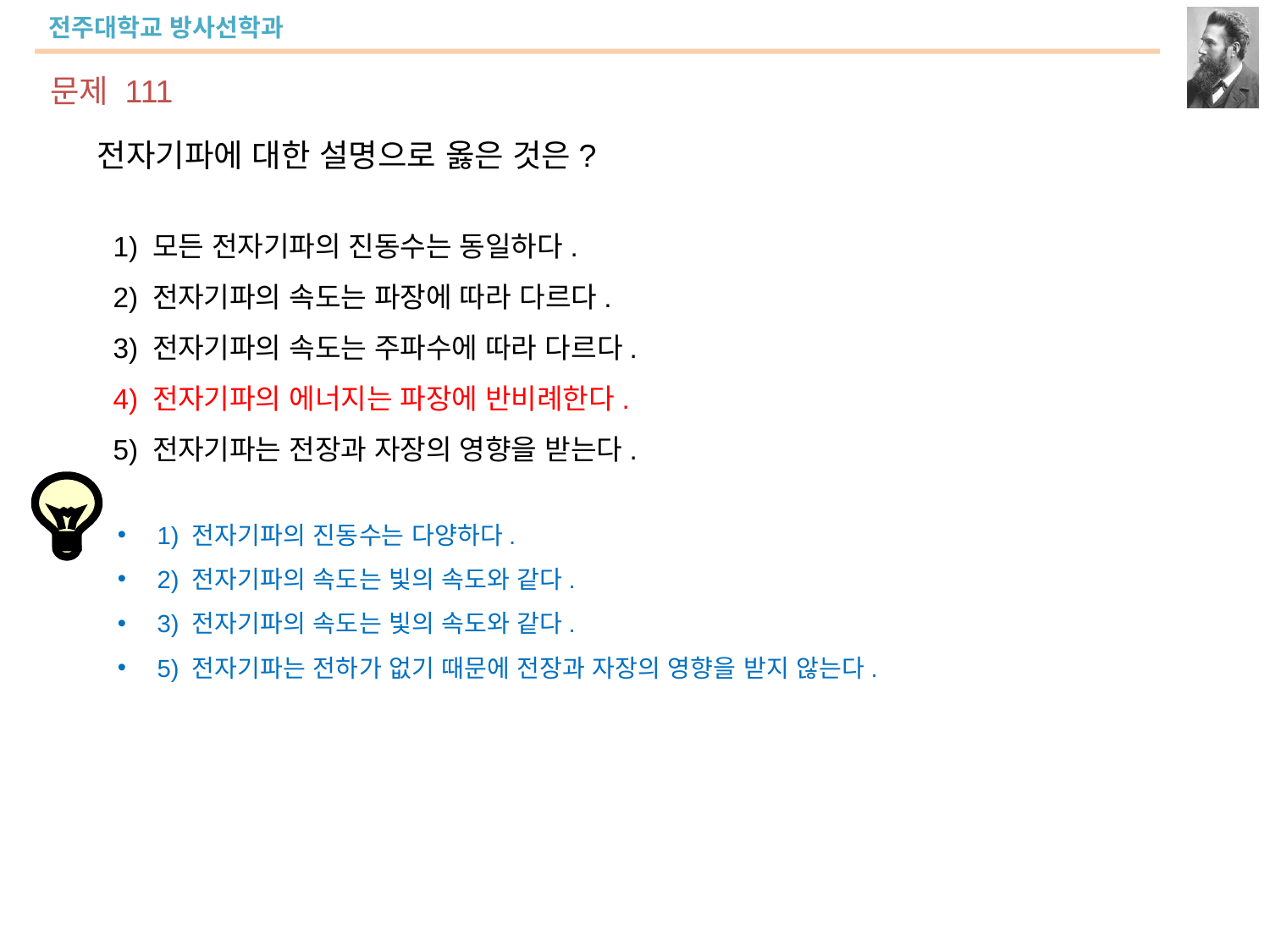

문제 111
전자기파에 대한 설명으로 옳은 것은?

  1) 모든 전자기파의 진동수는 동일하다.
  2) 전자기파의 속도는 파장에 따라 다르다.
  3) 전자기파의 속도는 주파수에 따라 다르다.
  4) 전자기파의 에너지는 파장에 반비례한다.
  5) 전자기파는 전장과 자장의 영향을 받는다.

1) 전자기파의 진동수는 다양하다.
2) 전자기파의 속도는 빛의 속도와 같다.
3) 전자기파의 속도는 빛의 속도와 같다.
5) 전자기파는 전하가 없기 때문에 전장과 자장의 영향을 받지 않는다.